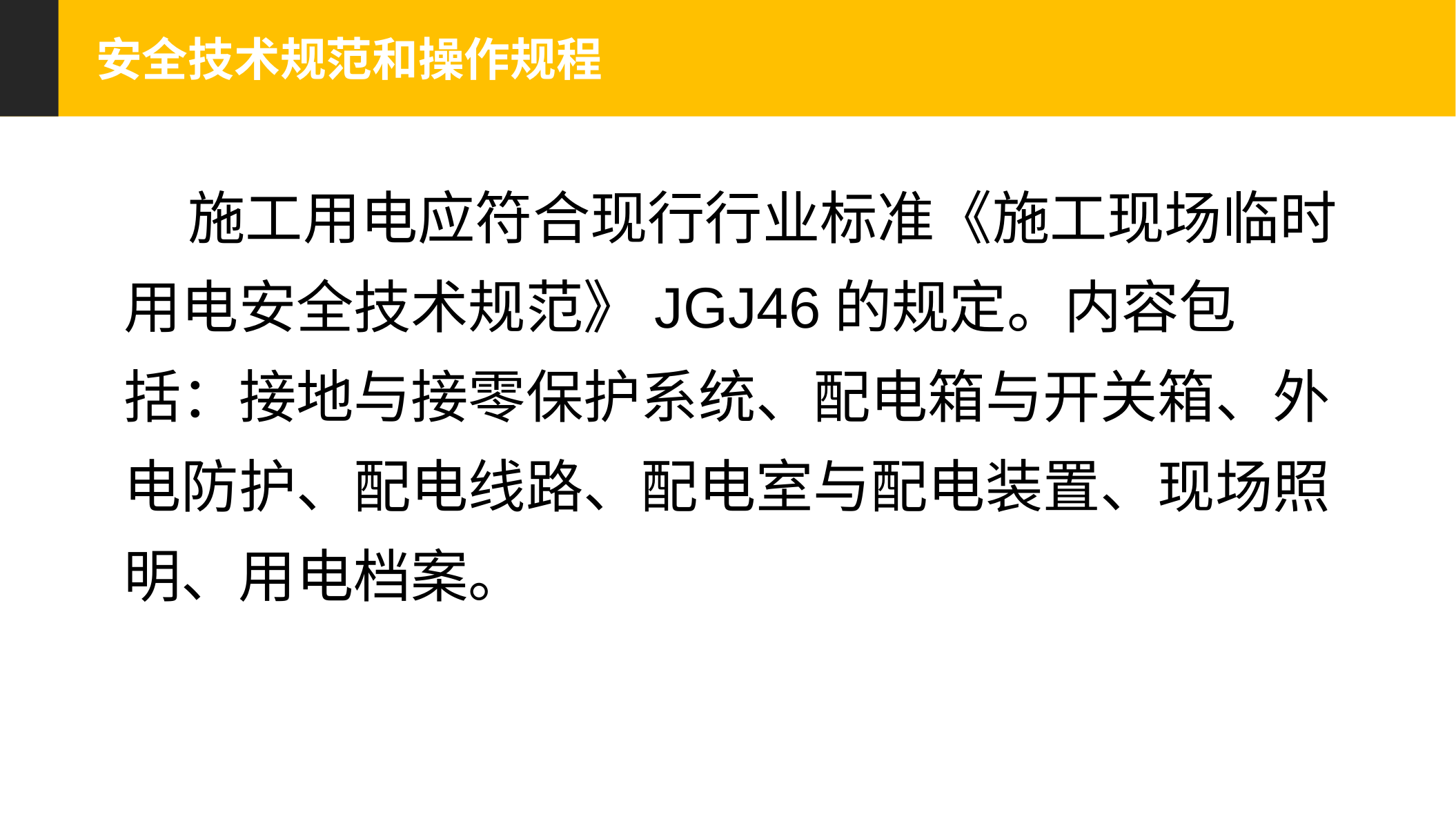

安全技术规范和操作规程
    施工用电应符合现行行业标准《施工现场临时用电安全技术规范》JGJ46的规定。内容包括：接地与接零保护系统、配电箱与开关箱、外电防护、配电线路、配电室与配电装置、现场照明、用电档案。